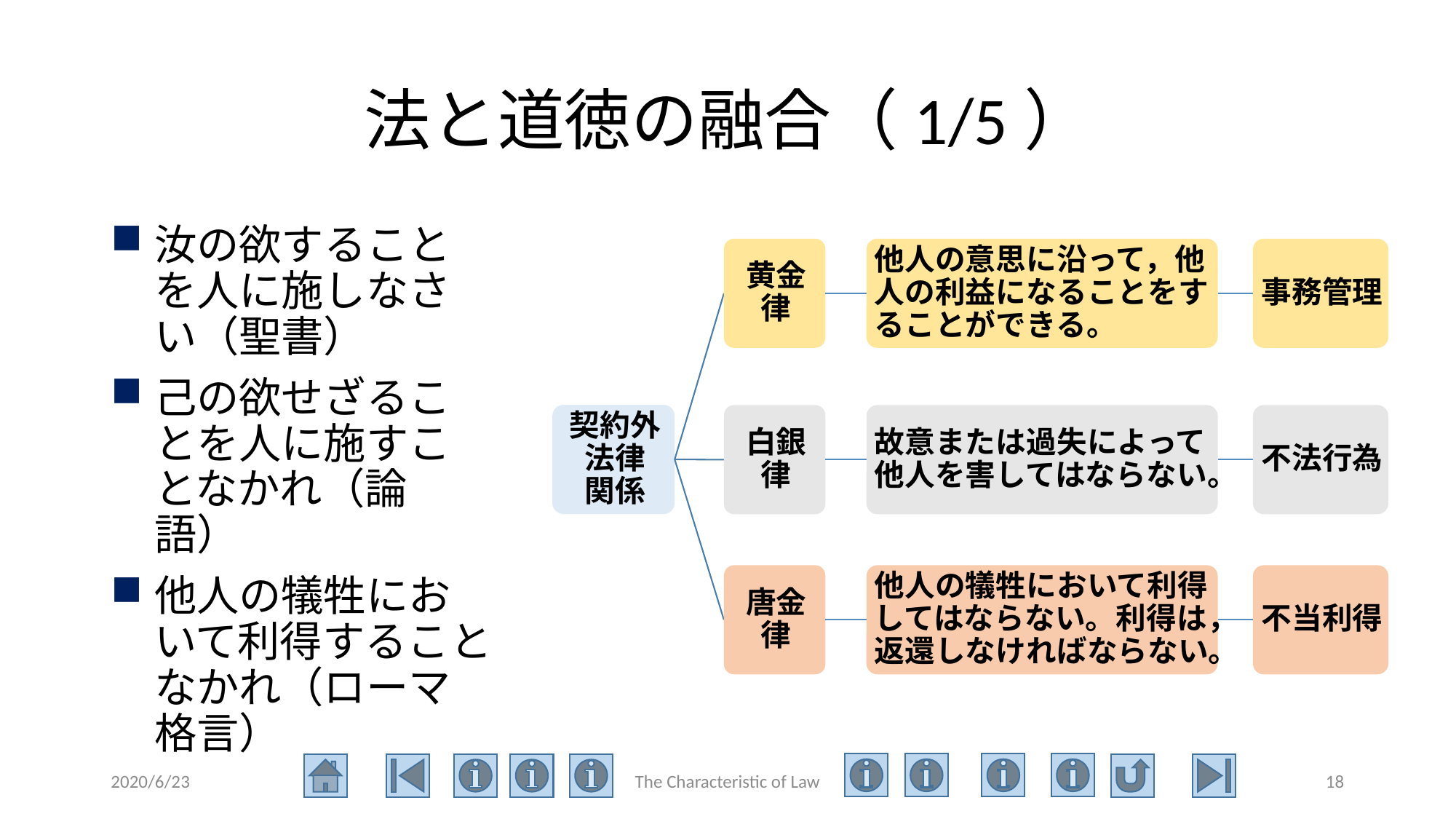

# 法と道徳の融合（1/5）
契約外
法律
関係

黄金律

他人の意思に沿って，他人の利益になることをすることができる。

事務管理

白銀律

故意または過失によって他人を害してはならない。

不法行為

唐金律

他人の犠牲において利得してはならない。利得は，返還しなければならない。

不当利得
汝の欲することを人に施しなさい（聖書）
己の欲せざることを人に施すことなかれ（論語）
他人の犠牲において利得することなかれ（ローマ格言）
2020/6/23
The Characteristic of Law
18